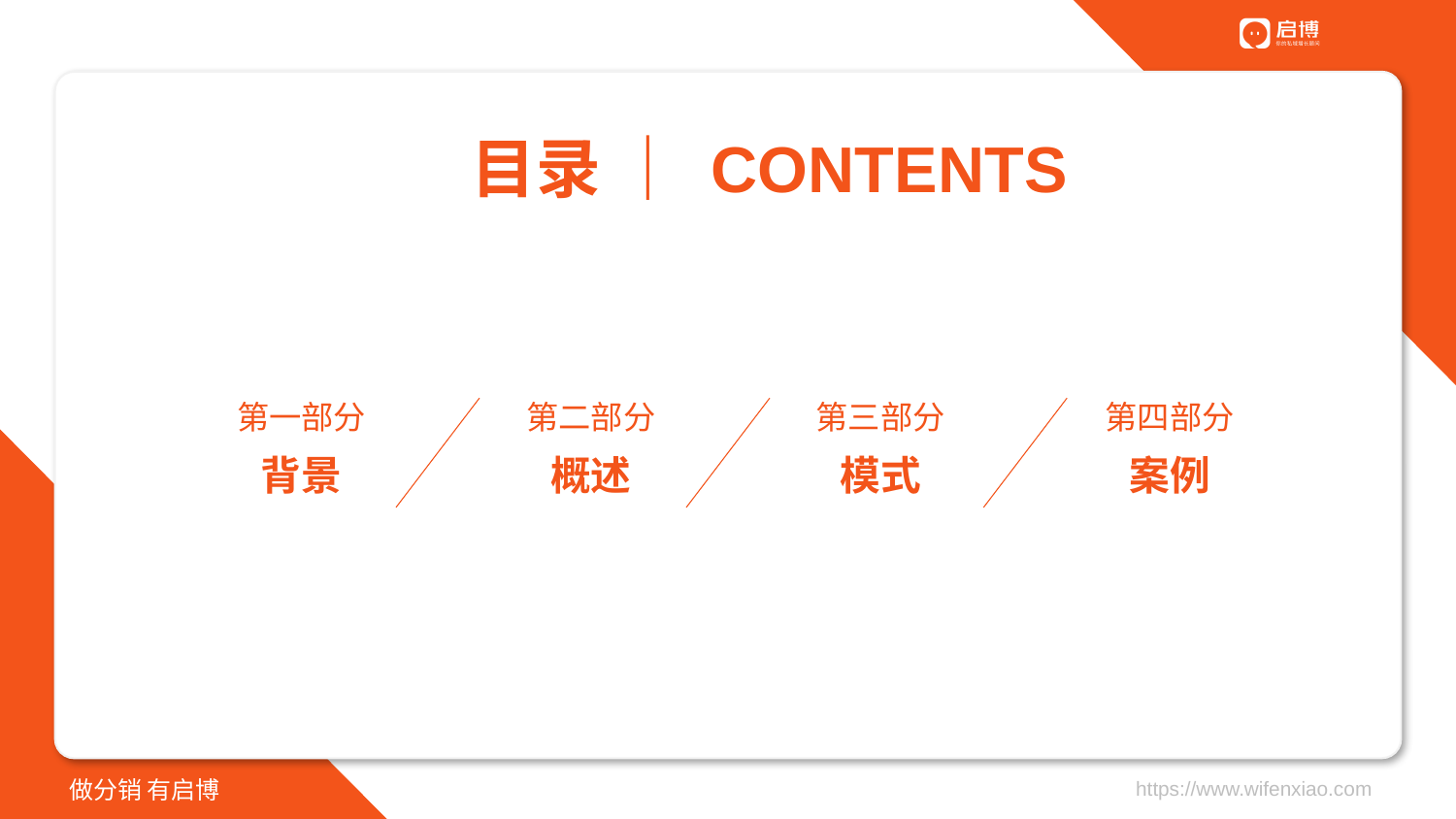

目录 ｜ CONTENTS
第一部分
背景
第二部分
概述
第三部分
模式
第四部分
案例